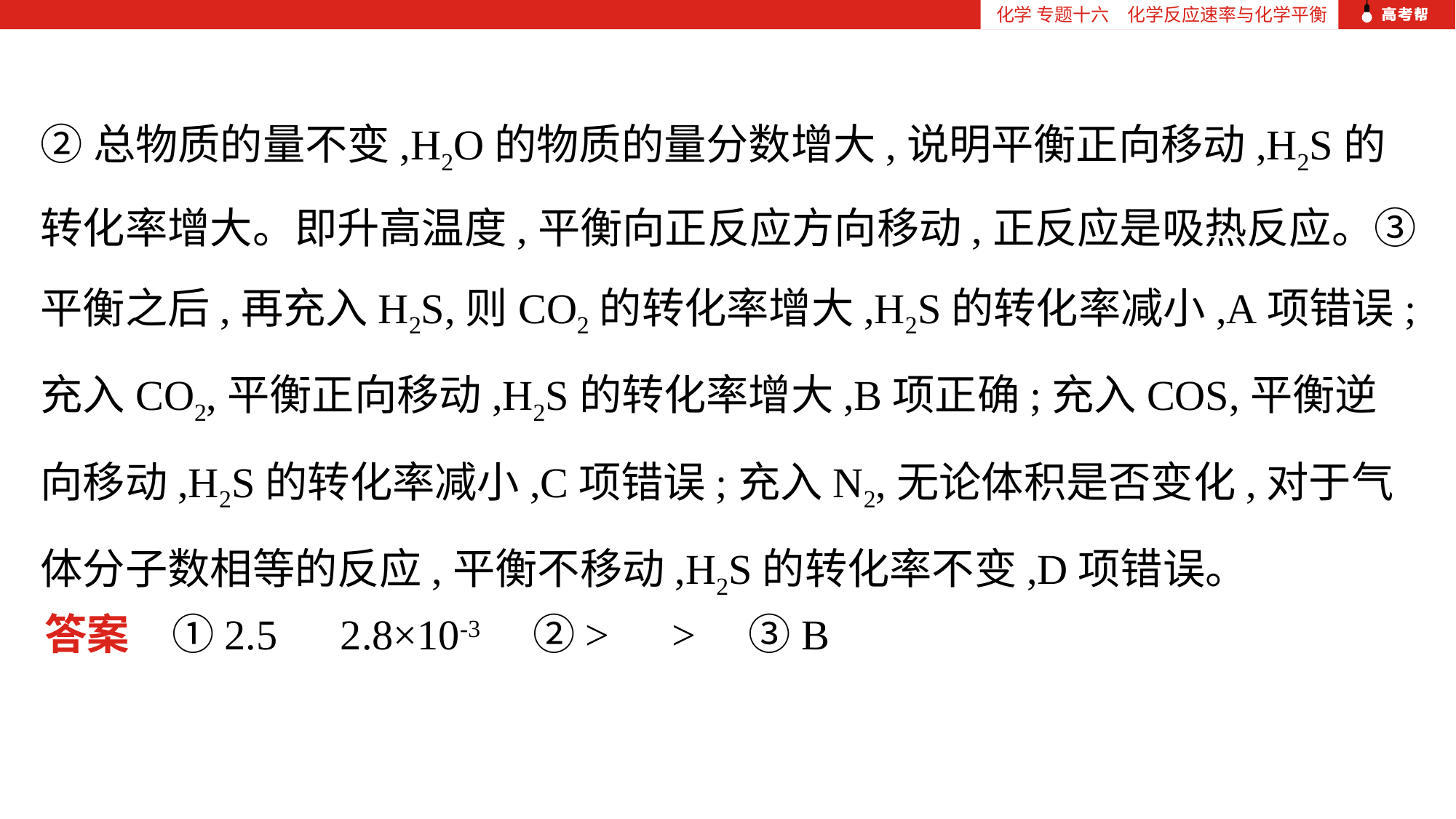

化学 专题十六　化学反应速率与化学平衡
②总物质的量不变,H2O的物质的量分数增大,说明平衡正向移动,H2S的转化率增大。即升高温度,平衡向正反应方向移动,正反应是吸热反应。③平衡之后,再充入H2S,则CO2的转化率增大,H2S的转化率减小,A项错误;充入CO2,平衡正向移动,H2S的转化率增大,B项正确;充入COS,平衡逆向移动,H2S的转化率减小,C项错误;充入N2,无论体积是否变化,对于气体分子数相等的反应,平衡不移动,H2S的转化率不变,D项错误。
答案　①2.5　2.8×10-3　②>　>　③B